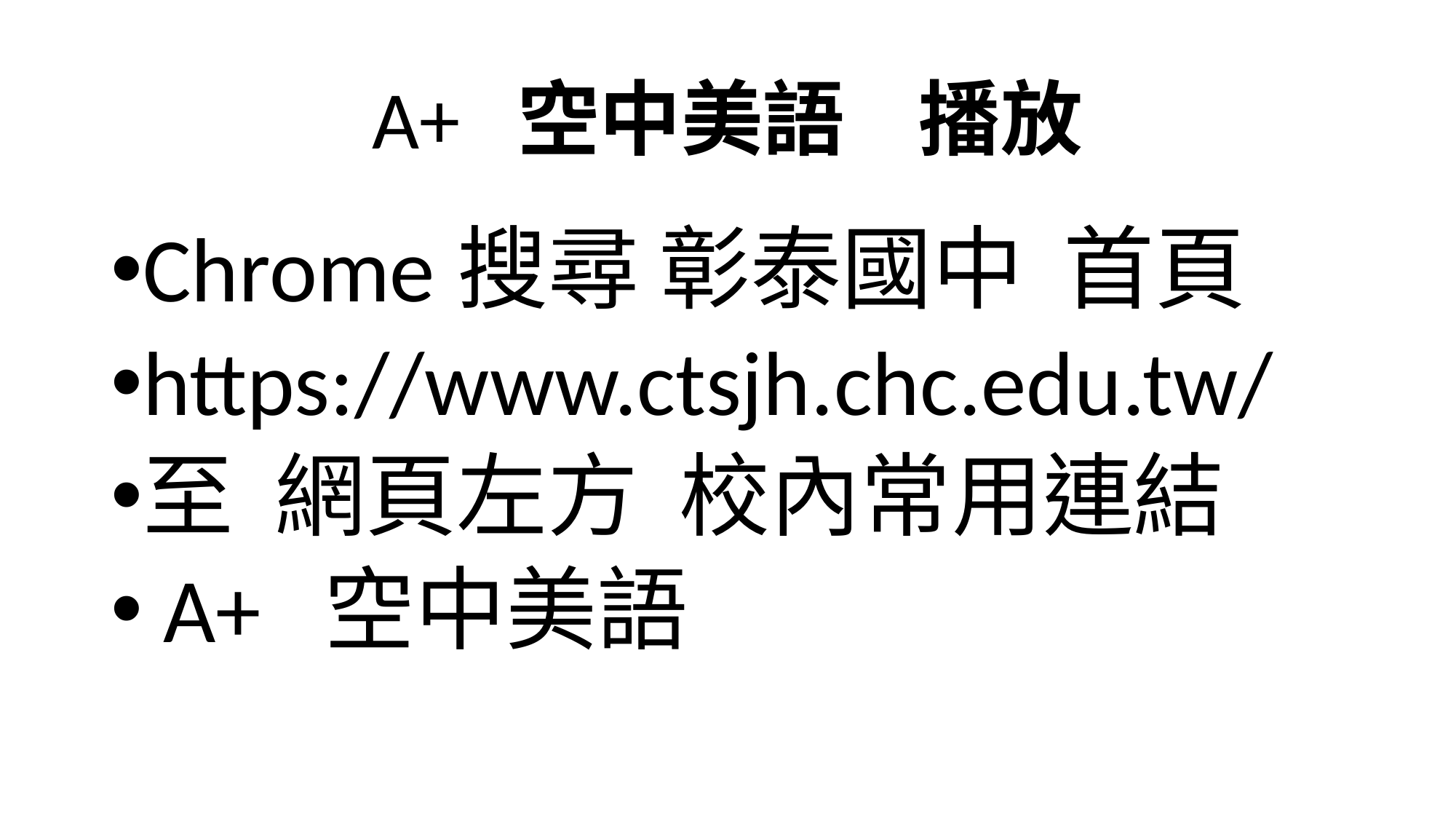

# A+  空中美語    播放
Chrome搜尋 彰泰國中  首頁
https://www.ctsjh.chc.edu.tw/
至  網頁左方  校內常用連結
 A+  空中美語